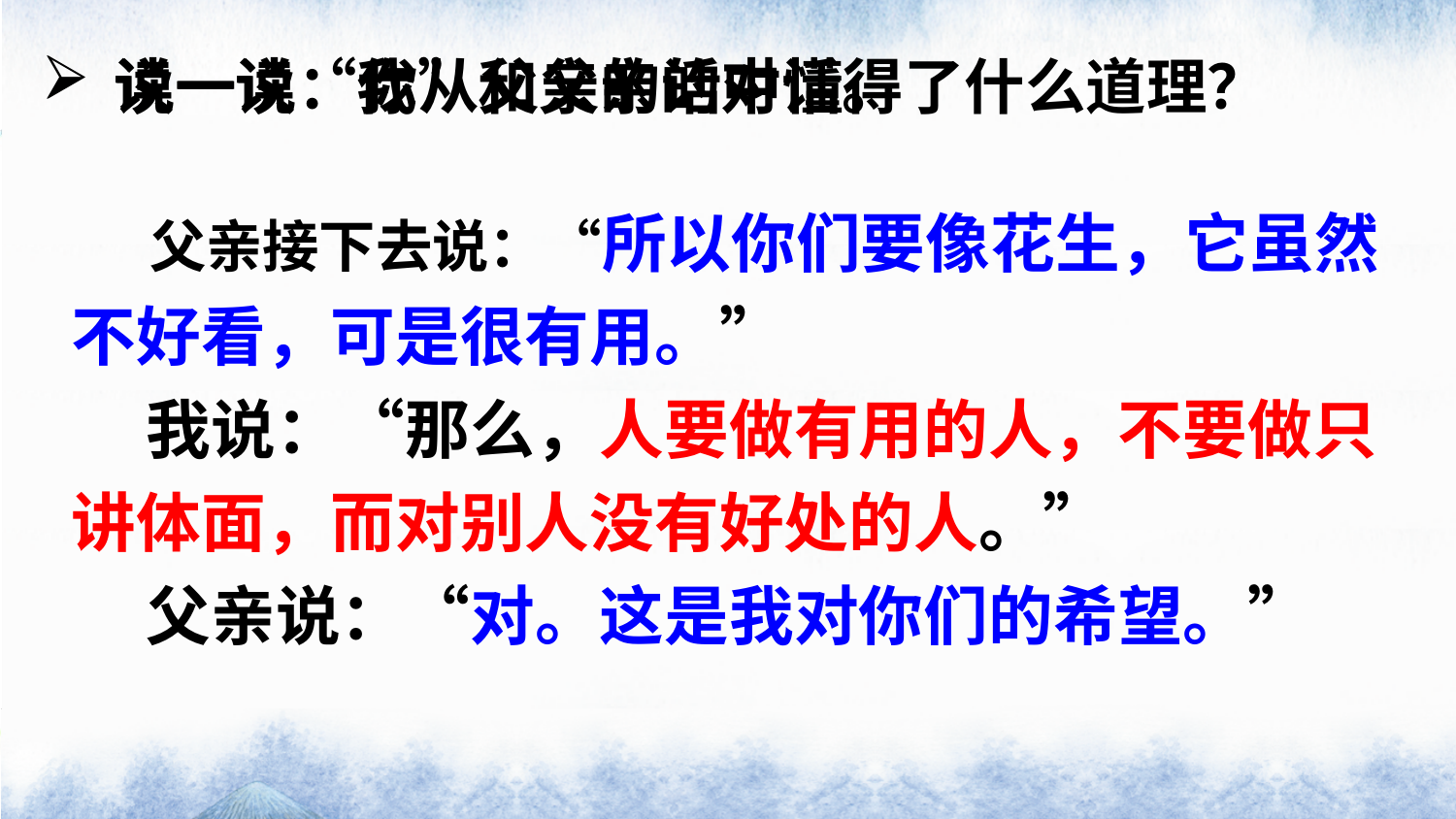

读一读“我”和父亲的对话。
说一说：你从父亲的话中懂得了什么道理？
     父亲接下去说：“所以你们要像花生，它虽然不好看，可是很有用。”
    我说：“那么，人要做有用的人，不要做只讲体面，而对别人没有好处的人。”
    父亲说：“对。这是我对你们的希望。”